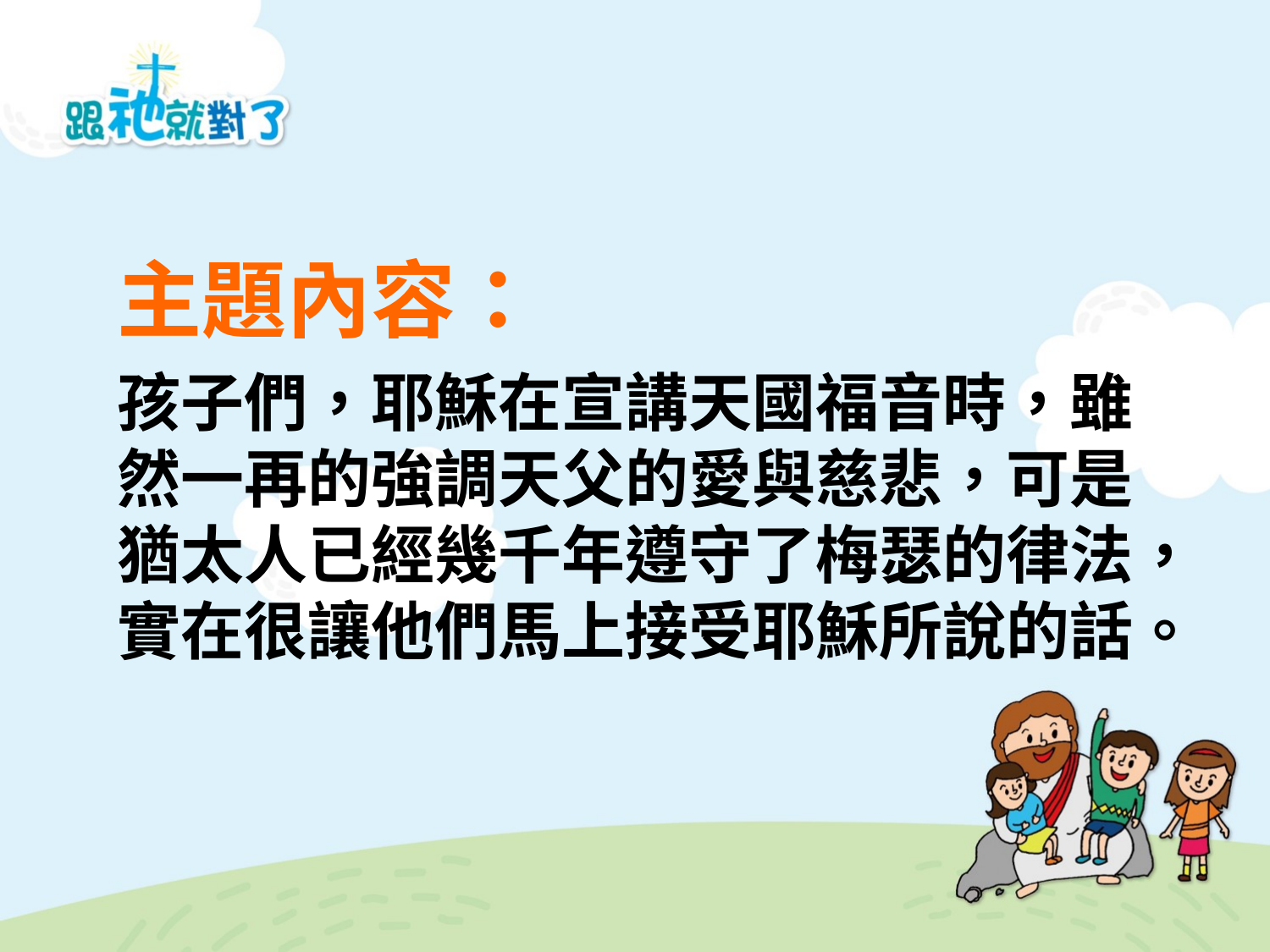

主題內容：
孩子們，耶穌在宣講天國福音時，雖然一再的強調天父的愛與慈悲，可是猶太人已經幾千年遵守了梅瑟的律法，實在很讓他們馬上接受耶穌所說的話。